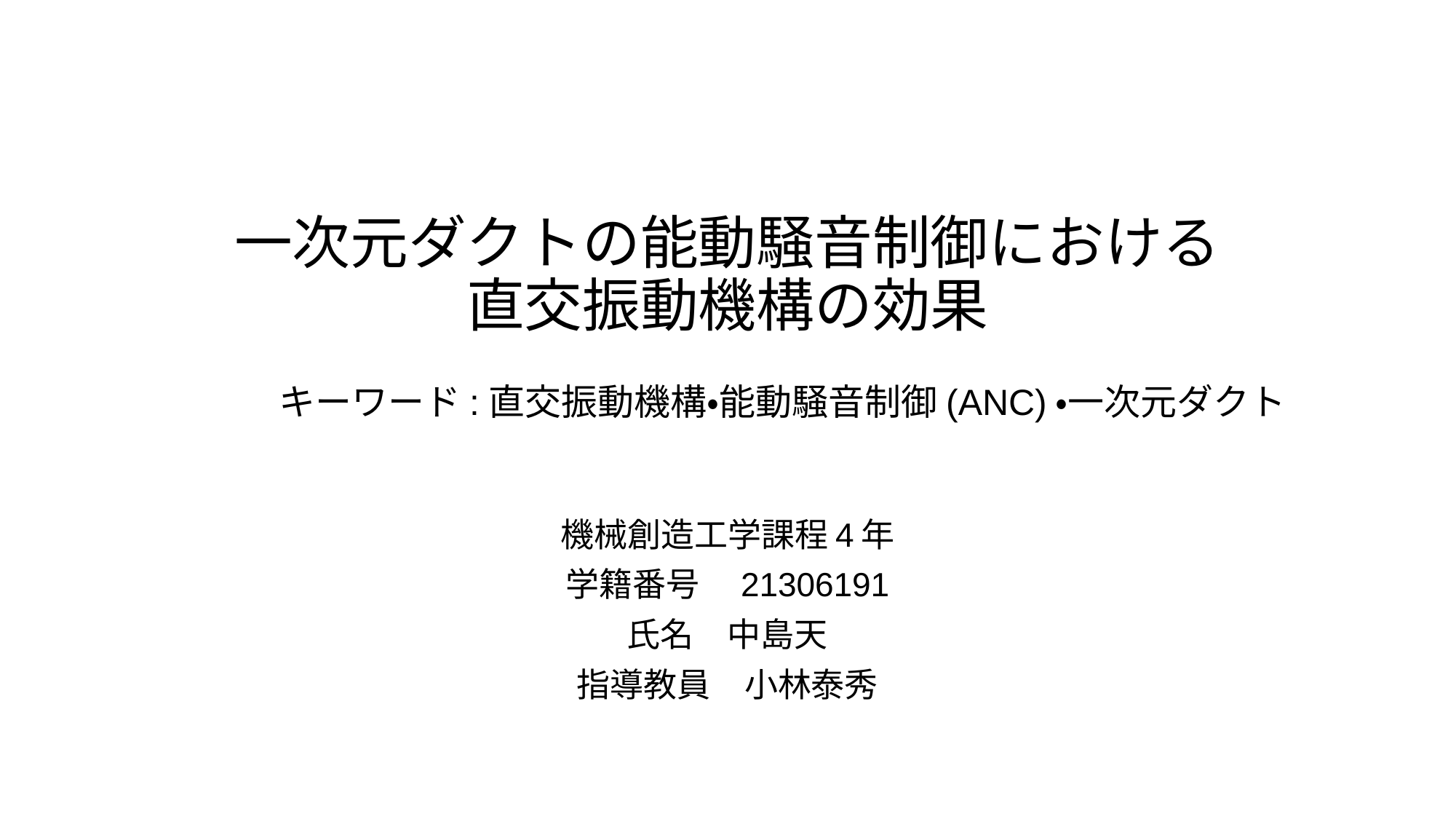

# 一次元ダクトの能動騒音制御における 直交振動機構の効果
キーワード:直交振動機構・能動騒音制御(ANC)・一次元ダクト
機械創造工学課程4年
学籍番号　21306191
氏名　中島天
指導教員　小林泰秀